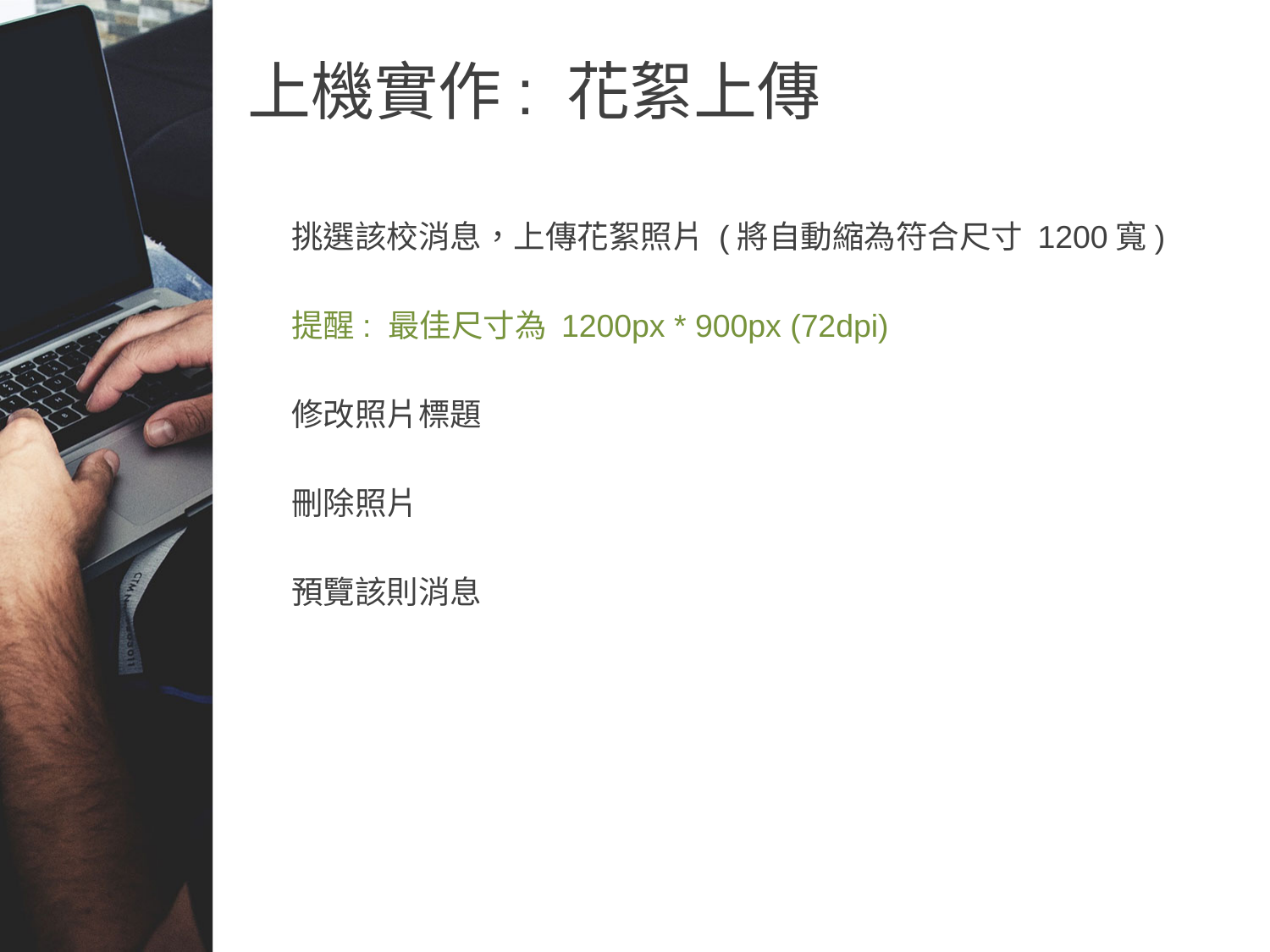

上機實作: 花絮上傳

挑選該校消息，上傳花絮照片 (將自動縮為符合尺寸 1200寬)

提醒: 最佳尺寸為 1200px * 900px (72dpi)

修改照片標題

刪除照片

預覽該則消息